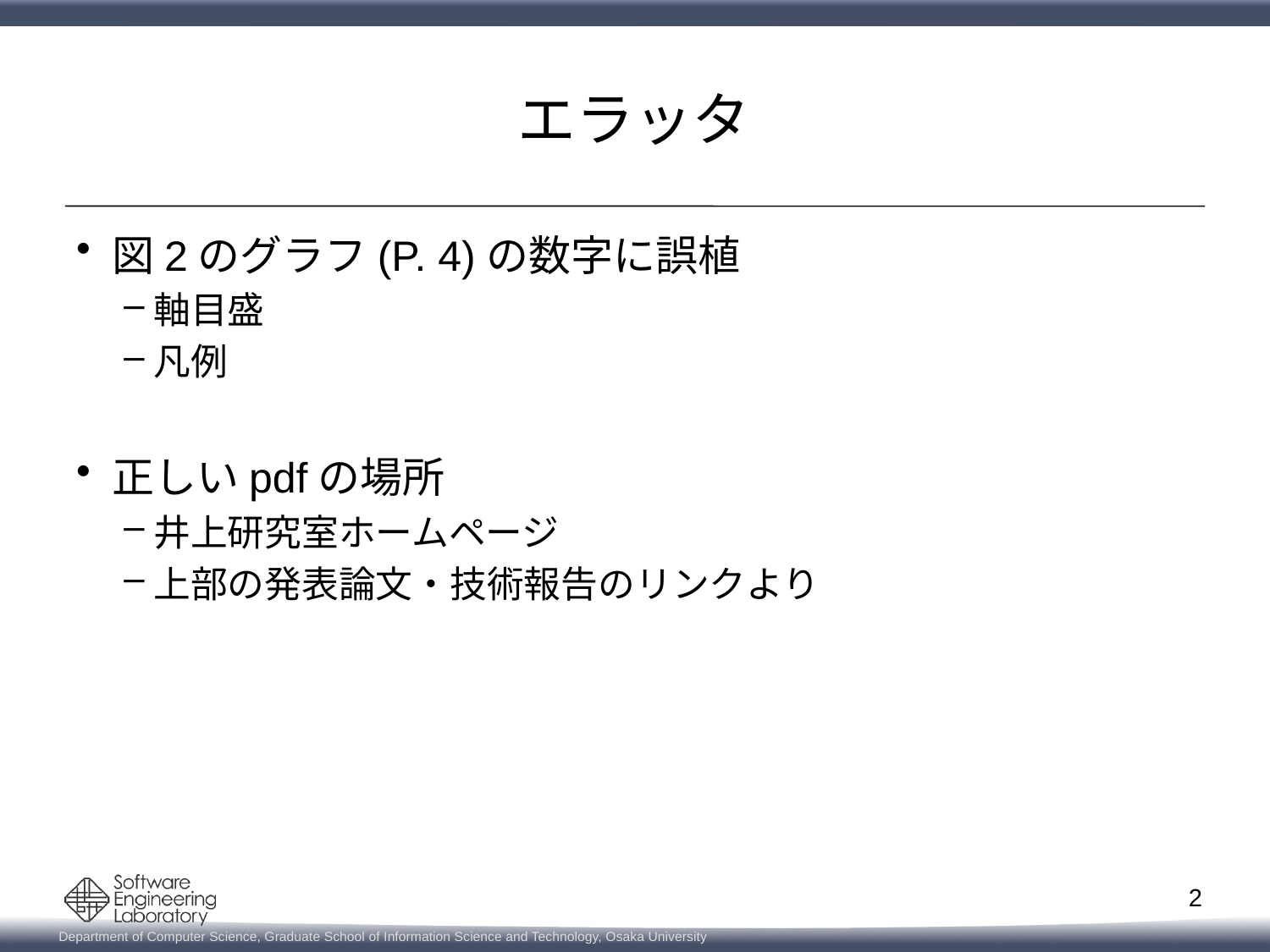

# エラッタ
図2のグラフ(P. 4)の数字に誤植
軸目盛
凡例

正しいpdfの場所
井上研究室ホームページ
上部の発表論文・技術報告のリンクより
2